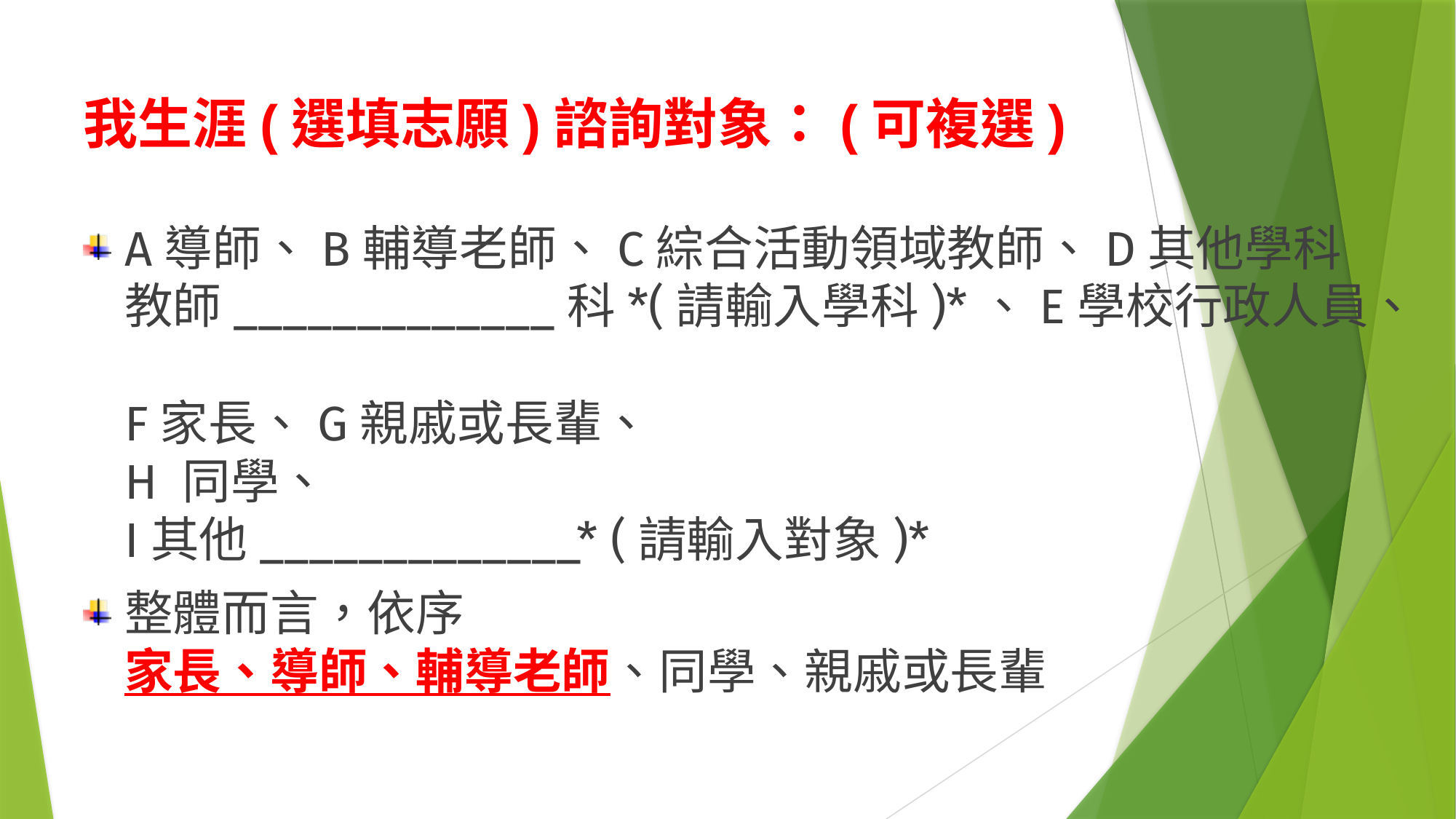

# 我生涯(選填志願)諮詢對象：(可複選)
A導師、B輔導老師、C綜合活動領域教師、D其他學科教師_____________科*(請輸入學科)*、E學校行政人員、
F家長、G親戚或長輩、
H 同學、
I其他_____________* (請輸入對象)*
整體而言，依序
家長、導師、輔導老師、同學、親戚或長輩